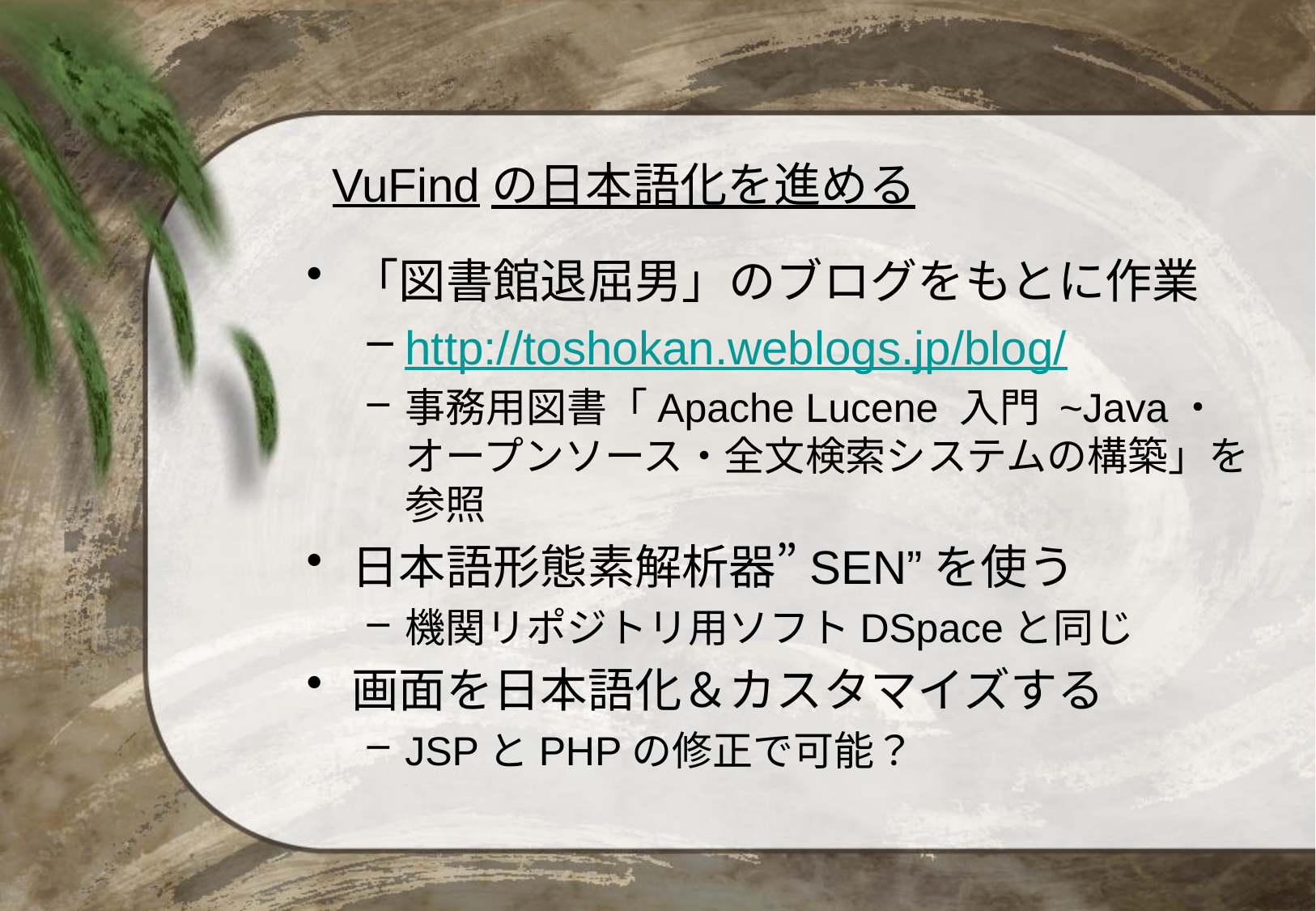

# VuFindの日本語化を進める
「図書館退屈男」のブログをもとに作業
http://toshokan.weblogs.jp/blog/
事務用図書「Apache Lucene 入門 ~Java・オープンソース・全文検索システムの構築」を参照
日本語形態素解析器”SEN”を使う
機関リポジトリ用ソフトDSpaceと同じ
画面を日本語化＆カスタマイズする
JSPとPHPの修正で可能？